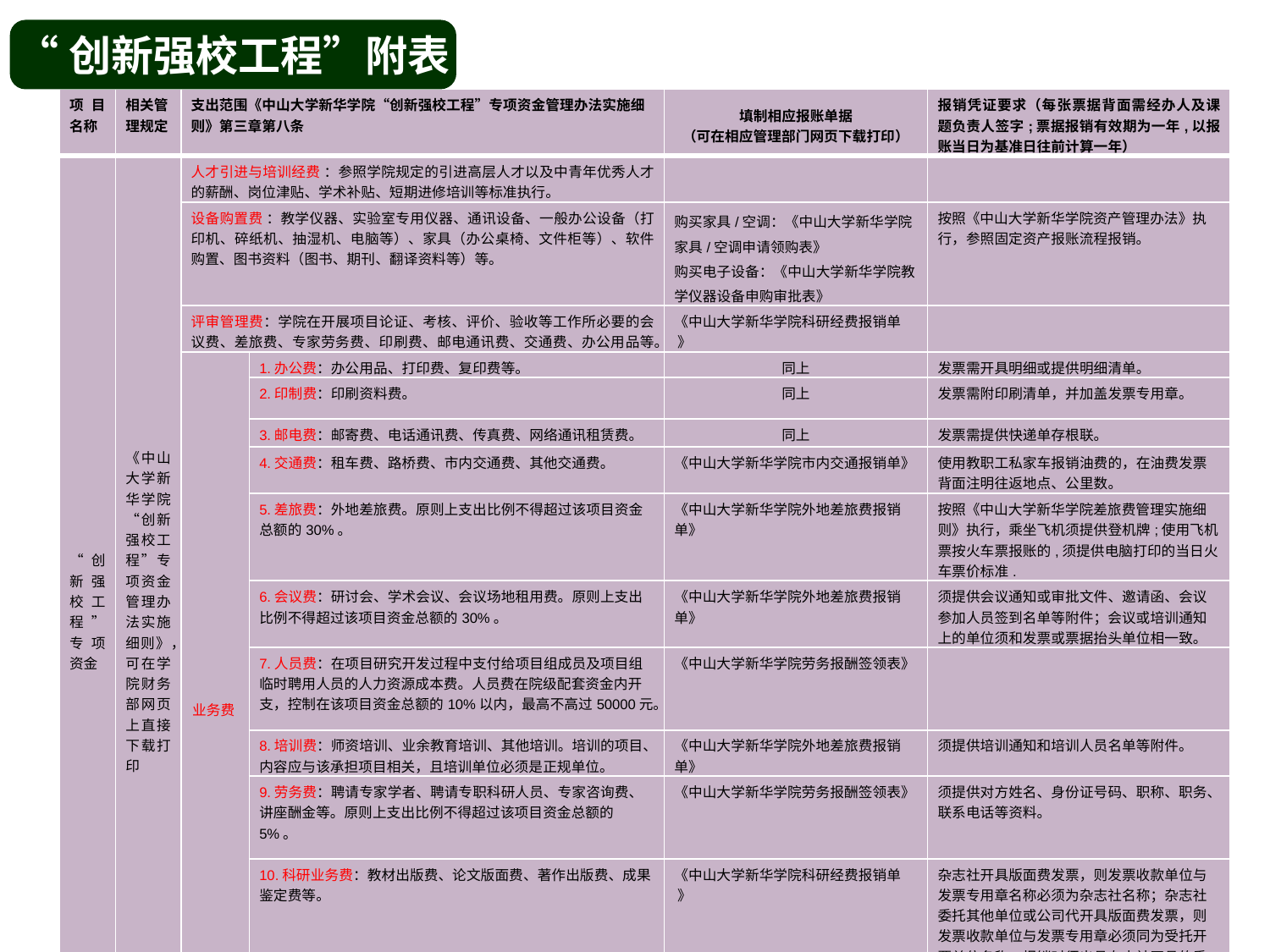

“创新强校工程”附表
| 项目名称 | 相关管理规定 | 支出范围《中山大学新华学院“创新强校工程”专项资金管理办法实施细则》第三章第八条 |  | 填制相应报账单据 （可在相应管理部门网页下载打印） | 报销凭证要求（每张票据背面需经办人及课题负责人签字;票据报销有效期为一年,以报账当日为基准日往前计算一年） |
| --- | --- | --- | --- | --- | --- |
| “创新强校工程”专项资金 | 《中山大学新华学院“创新强校工程”专项资金管理办法实施细则》，可在学院财务部网页上直接下载打印 | 人才引进与培训经费 ：参照学院规定的引进高层人才以及中青年优秀人才的薪酬、岗位津贴、学术补贴、短期进修培训等标准执行。 |  |  |  |
|  |  | 设备购置费 ：教学仪器、实验室专用仪器、通讯设备、一般办公设备（打印机、碎纸机、抽湿机、电脑等）、家具（办公桌椅、文件柜等）、软件购置、图书资料（图书、期刊、翻译资料等）等。 |  | 购买家具/空调：《中山大学新华学院家具/空调申请领购表》 购买电子设备：《中山大学新华学院教学仪器设备申购审批表》 | 按照《中山大学新华学院资产管理办法》执行，参照固定资产报账流程报销。 |
|  |  | 评审管理费：学院在开展项目论证、考核、评价、验收等工作所必要的会议费、差旅费、专家劳务费、印刷费、邮电通讯费、交通费、办公用品等。 |  | 《中山大学新华学院科研经费报销单 》 |  |
|  |  | 业务费 | 1.办公费：办公用品、打印费、复印费等。 | 同上 | 发票需开具明细或提供明细清单。 |
|  |  |  | 2.印制费：印刷资料费。 | 同上 | 发票需附印刷清单，并加盖发票专用章。 |
|  |  |  | 3.邮电费：邮寄费、电话通讯费、传真费、网络通讯租赁费。 | 同上 | 发票需提供快递单存根联。 |
|  |  |  | 4.交通费：租车费、路桥费、市内交通费、其他交通费。 | 《中山大学新华学院市内交通报销单》 | 使用教职工私家车报销油费的，在油费发票背面注明往返地点、公里数。 |
|  |  |  | 5.差旅费：外地差旅费。原则上支出比例不得超过该项目资金总额的30%。 | 《中山大学新华学院外地差旅费报销单》 | 按照《中山大学新华学院差旅费管理实施细则》执行，乘坐飞机须提供登机牌;使用飞机票按火车票报账的,须提供电脑打印的当日火车票价标准. |
|  |  |  | 6.会议费：研讨会、学术会议、会议场地租用费。原则上支出比例不得超过该项目资金总额的30%。 | 《中山大学新华学院外地差旅费报销单》 | 须提供会议通知或审批文件、邀请函、会议参加人员签到名单等附件；会议或培训通知上的单位须和发票或票据抬头单位相一致。 |
|  |  |  | 7.人员费：在项目研究开发过程中支付给项目组成员及项目组临时聘用人员的人力资源成本费。人员费在院级配套资金内开支，控制在该项目资金总额的10%以内，最高不高过50000元。 | 《中山大学新华学院劳务报酬签领表》 |  |
|  |  |  | 8.培训费：师资培训、业余教育培训、其他培训。培训的项目、内容应与该承担项目相关，且培训单位必须是正规单位。 | 《中山大学新华学院外地差旅费报销单》 | 须提供培训通知和培训人员名单等附件。 |
|  |  |  | 9.劳务费：聘请专家学者、聘请专职科研人员、专家咨询费、讲座酬金等。原则上支出比例不得超过该项目资金总额的5%。 | 《中山大学新华学院劳务报酬签领表》 | 须提供对方姓名、身份证号码、职称、职务、联系电话等资料。 |
|  |  |  | 10.科研业务费：教材出版费、论文版面费、著作出版费、成果鉴定费等。 | 《中山大学新华学院科研经费报销单 》 | 杂志社开具版面费发票，则发票收款单位与发票专用章名称必须为杂志社名称；杂志社委托其他单位或公司代开具版面费发票，则发票收款单位与发票专用章必须同为受托开票单位名称，报销时须出具杂志社开具的委托书原件。 |
|  |  |  | 11.实验材料费：实验所必需的耗材、试剂、实验必须的材料。 | 同上 |  |
|  |  |  | 12．其他支出：项目实施所必需的其他支出费用，原则生不得超过该项目资金总额的5%。 | 同上 |  |